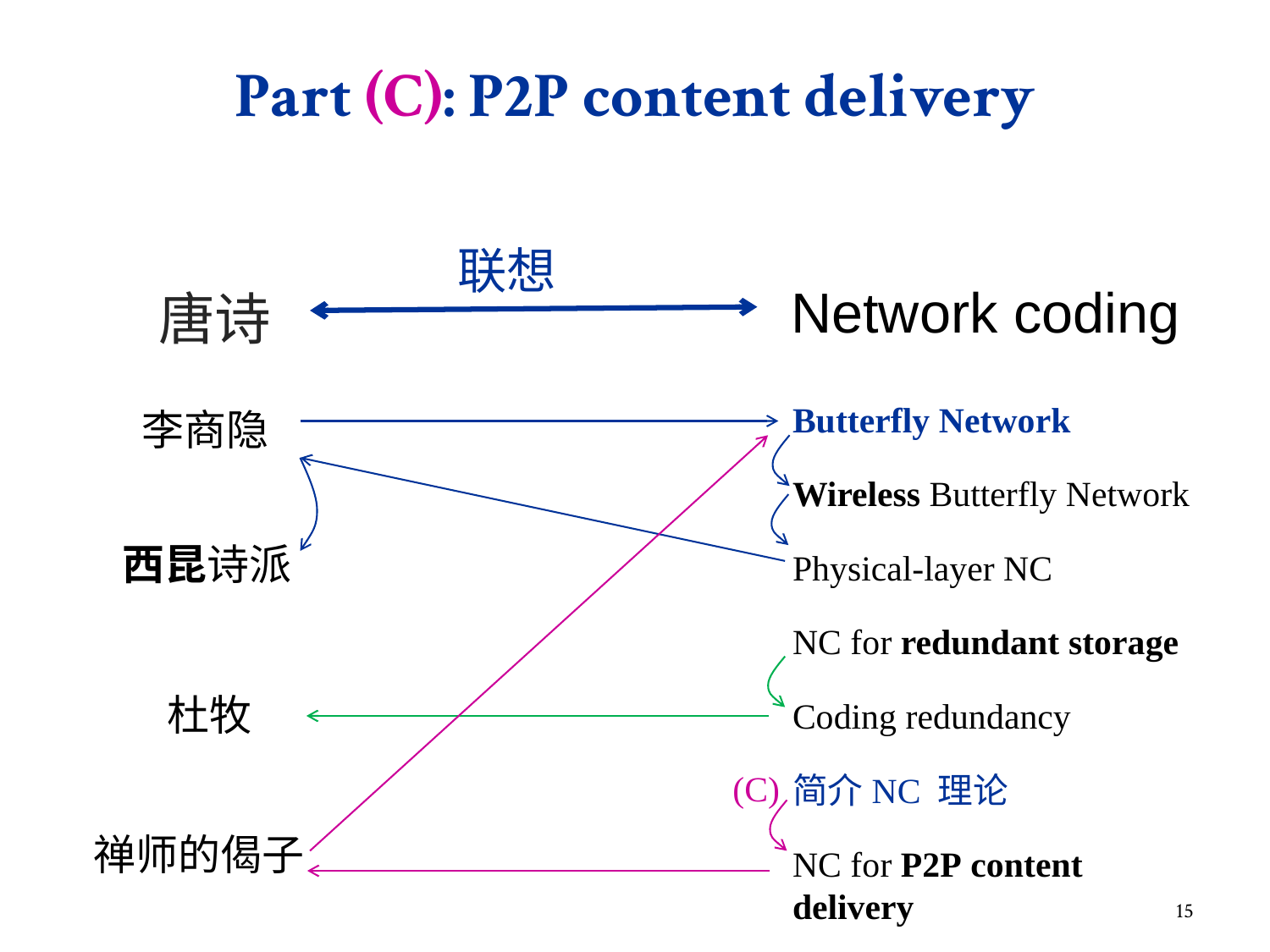

# Part (C): P2P content delivery
联想
Network coding
唐诗
Butterfly Network
Wireless Butterfly Network
Physical-layer NC
NC for redundant storage
Coding redundancy
简介NC 理论
NC for P2P content delivery
李商隐

西昆诗派

杜牧
(C)

禅师的偈子
15